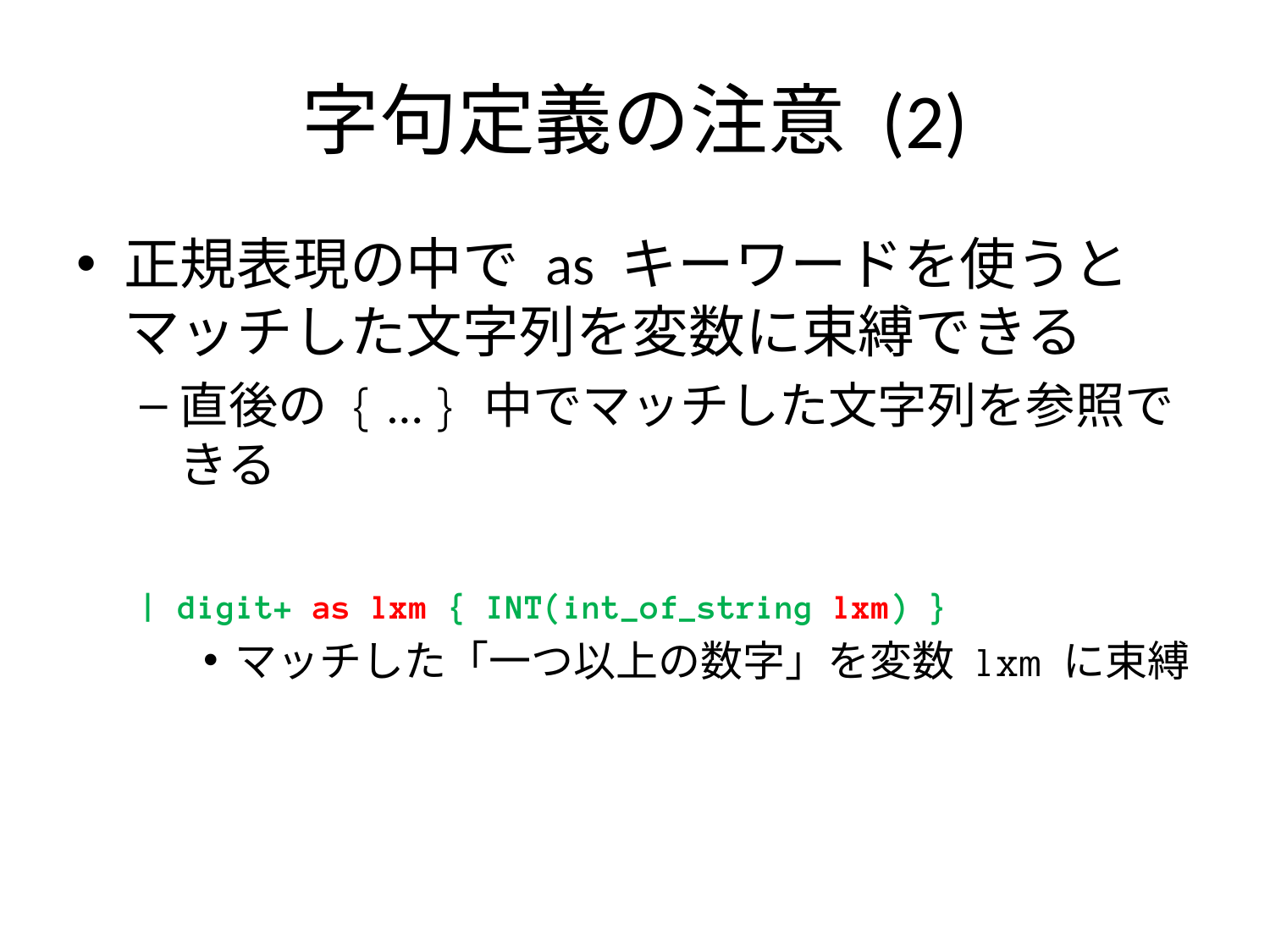

# 字句定義の注意 (2)
正規表現の中で as キーワードを使うと
マッチした文字列を変数に束縛できる
直後の { … } 中でマッチした文字列を参照できる

| digit+ as lxm { INT(int_of_string lxm) }
マッチした「一つ以上の数字」を変数 lxm に束縛